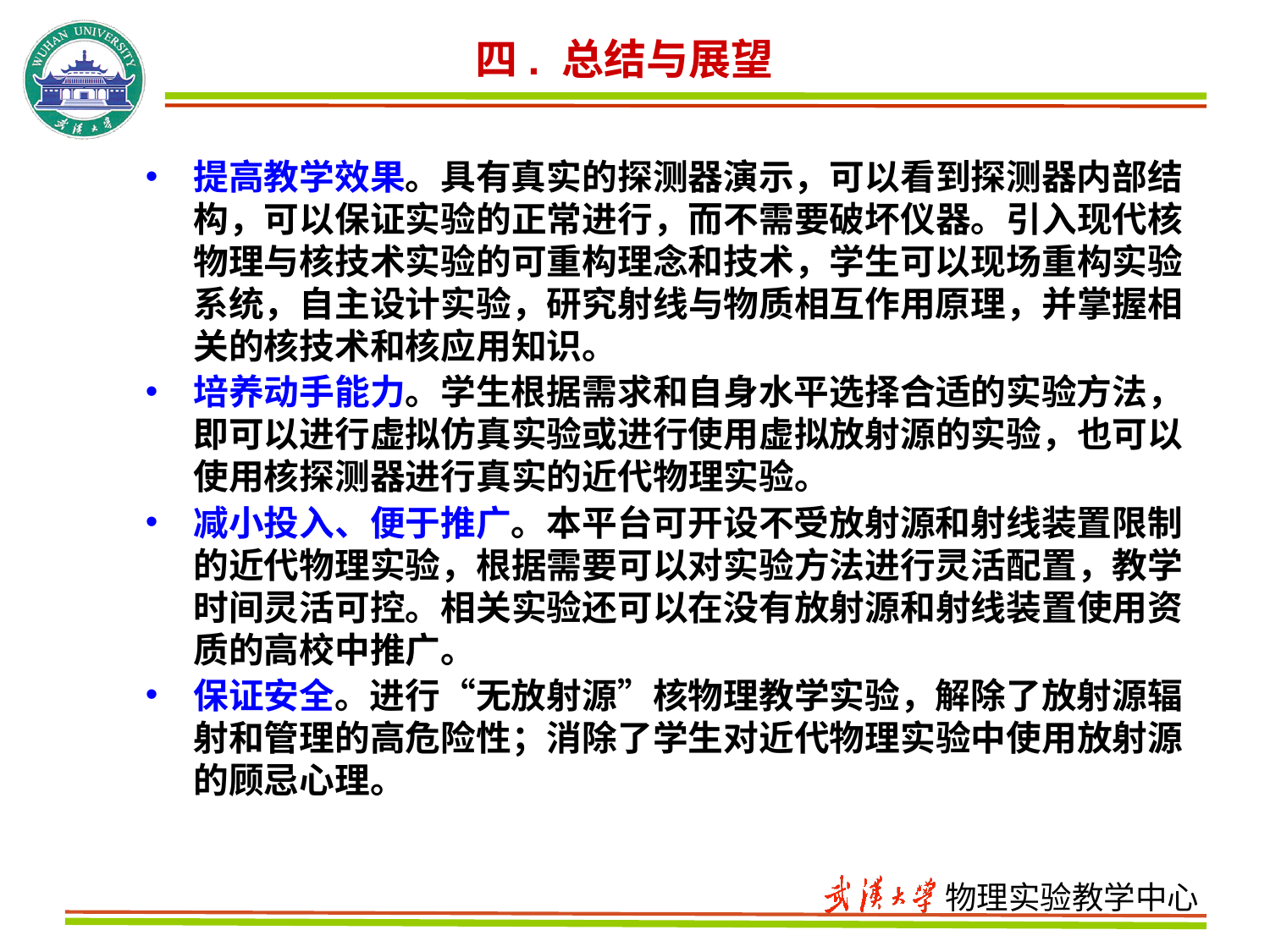

四. 总结与展望
提高教学效果。具有真实的探测器演示，可以看到探测器内部结构，可以保证实验的正常进行，而不需要破坏仪器。引入现代核物理与核技术实验的可重构理念和技术，学生可以现场重构实验系统，自主设计实验，研究射线与物质相互作用原理，并掌握相关的核技术和核应用知识。
培养动手能力。学生根据需求和自身水平选择合适的实验方法，即可以进行虚拟仿真实验或进行使用虚拟放射源的实验，也可以使用核探测器进行真实的近代物理实验。
减小投入、便于推广。本平台可开设不受放射源和射线装置限制的近代物理实验，根据需要可以对实验方法进行灵活配置，教学时间灵活可控。相关实验还可以在没有放射源和射线装置使用资质的高校中推广。
保证安全。进行“无放射源”核物理教学实验，解除了放射源辐射和管理的高危险性；消除了学生对近代物理实验中使用放射源的顾忌心理。